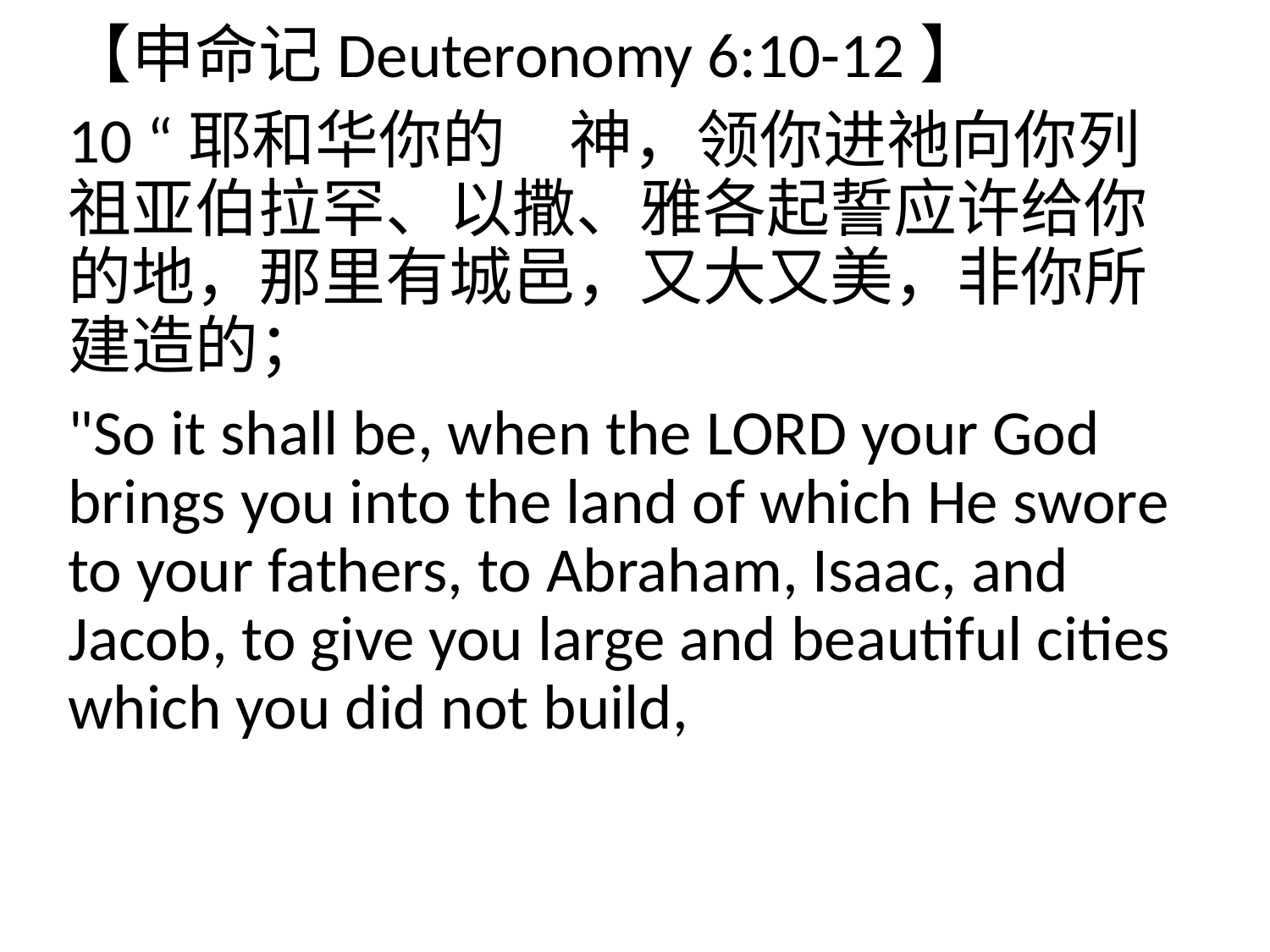

【申命记Deuteronomy 6:10-12】
10 “耶和华你的　神，领你进祂向你列祖亚伯拉罕、以撒、雅各起誓应许给你的地，那里有城邑，又大又美，非你所建造的；
"So it shall be, when the LORD your God brings you into the land of which He swore to your fathers, to Abraham, Isaac, and Jacob, to give you large and beautiful cities which you did not build,